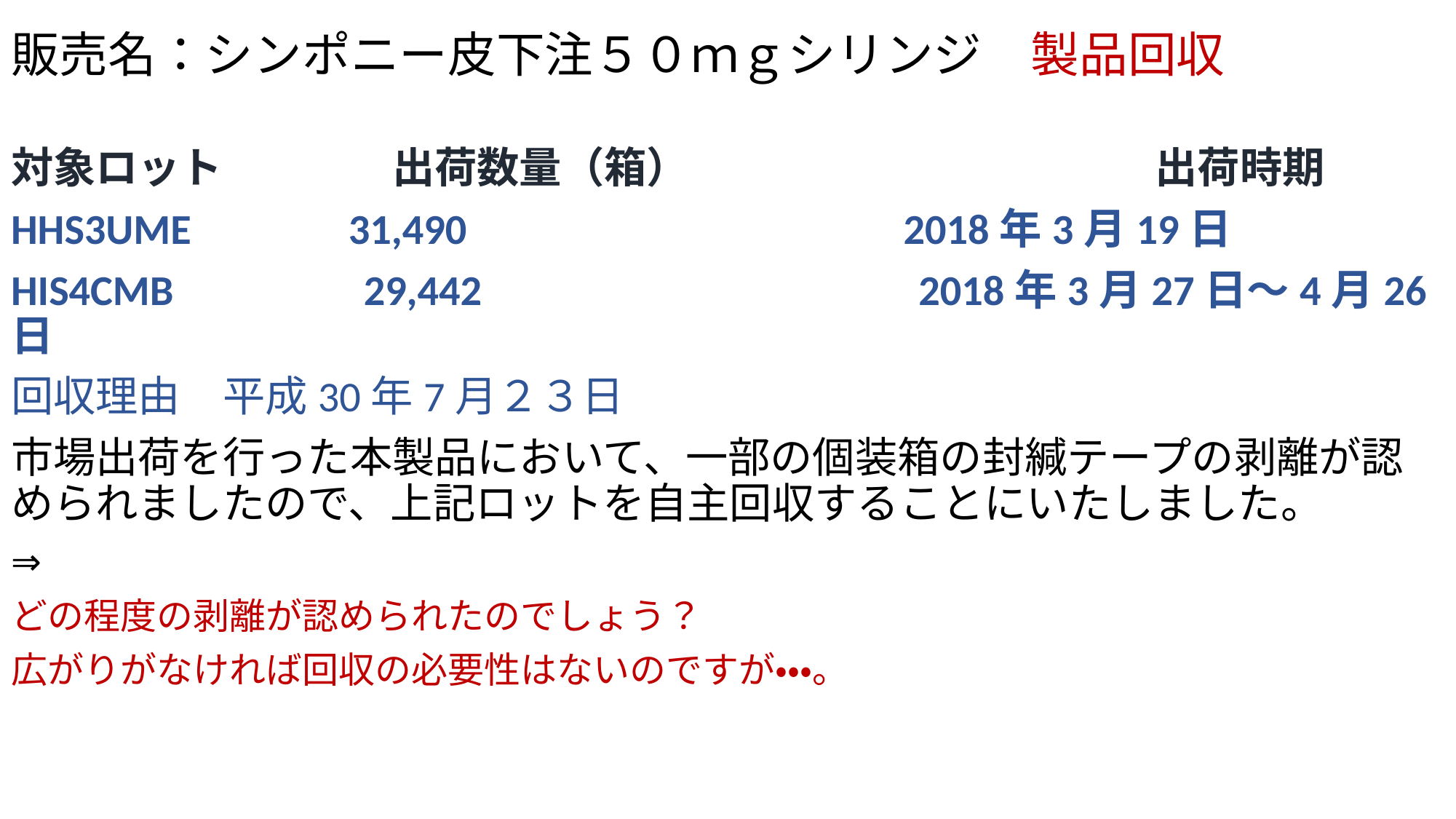

# 販売名：シンポニー皮下注５０ｍｇシリンジ　製品回収
対象ロット　　　　出荷数量（箱）　　　　　　　　　　　出荷時期
HHS3UME　　　 31,490　　　                              2018年3月19日
HIS4CMB　　　　29,442　　　                              2018年3月27日～4月26日
回収理由　平成30年7月２３日
市場出荷を行った本製品において、一部の個装箱の封緘テープの剥離が認められましたので、上記ロットを自主回収することにいたしました。
⇒
どの程度の剥離が認められたのでしょう？
広がりがなければ回収の必要性はないのですが・・・。